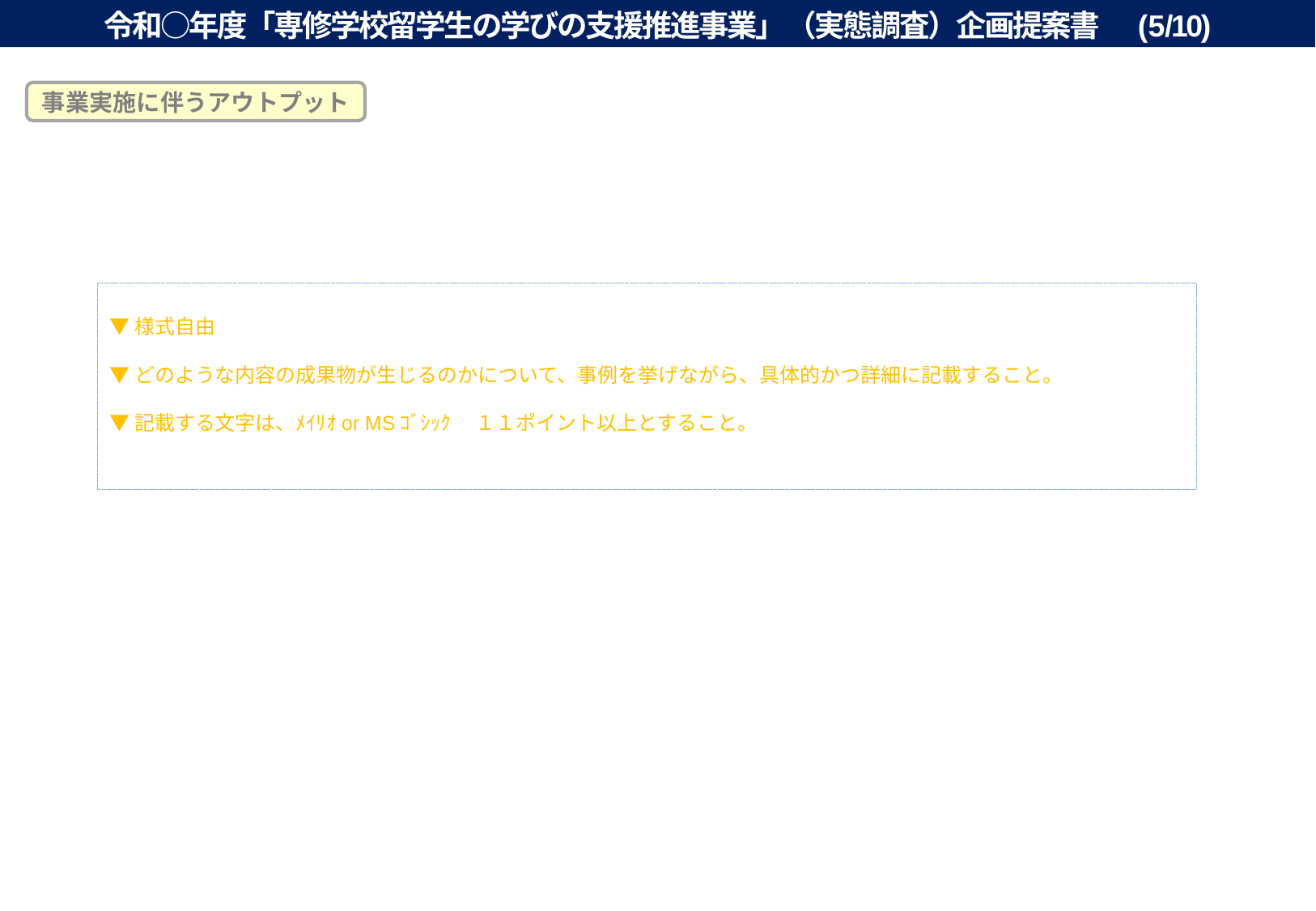

令和○年度「専修学校留学生の学びの支援推進事業」（実態調査）企画提案書　(5/10)
事業実施に伴うアウトプット

▼様式自由

▼どのような内容の成果物が生じるのかについて、事例を挙げながら、具体的かつ詳細に記載すること。

▼記載する文字は、ﾒｲﾘｵor MSｺﾞｼｯｸ 　１１ポイント以上とすること。